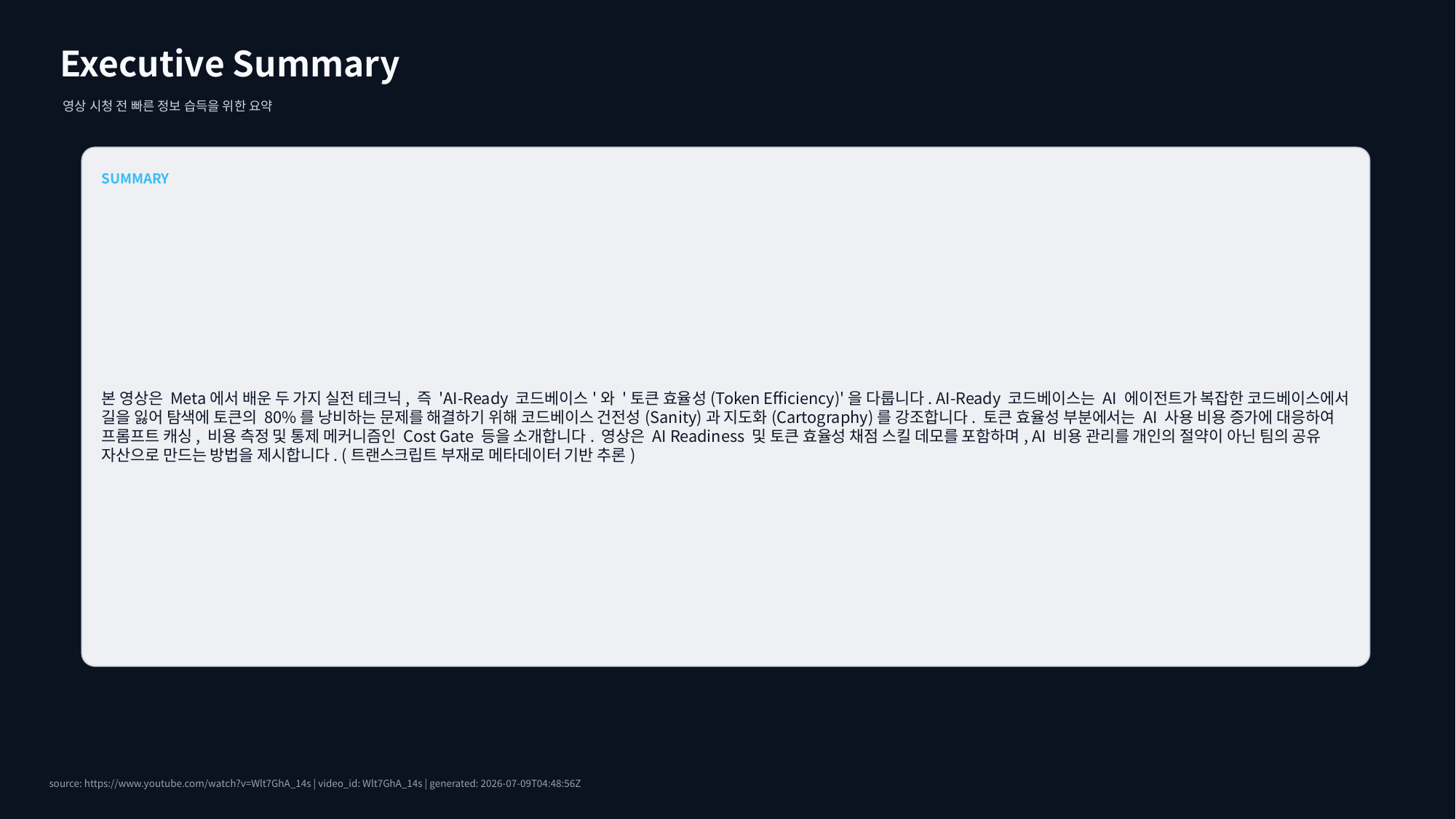

Executive Summary
영상 시청 전 빠른 정보 습득을 위한 요약

SUMMARY
본 영상은 Meta에서 배운 두 가지 실전 테크닉, 즉 'AI-Ready 코드베이스'와 '토큰 효율성(Token Efficiency)'을 다룹니다. AI-Ready 코드베이스는 AI 에이전트가 복잡한 코드베이스에서 길을 잃어 탐색에 토큰의 80%를 낭비하는 문제를 해결하기 위해 코드베이스 건전성(Sanity)과 지도화(Cartography)를 강조합니다. 토큰 효율성 부분에서는 AI 사용 비용 증가에 대응하여 프롬프트 캐싱, 비용 측정 및 통제 메커니즘인 Cost Gate 등을 소개합니다. 영상은 AI Readiness 및 토큰 효율성 채점 스킬 데모를 포함하며, AI 비용 관리를 개인의 절약이 아닌 팀의 공유 자산으로 만드는 방법을 제시합니다. (트랜스크립트 부재로 메타데이터 기반 추론)
source: https://www.youtube.com/watch?v=Wlt7GhA_14s | video_id: Wlt7GhA_14s | generated: 2026-07-09T04:48:56Z